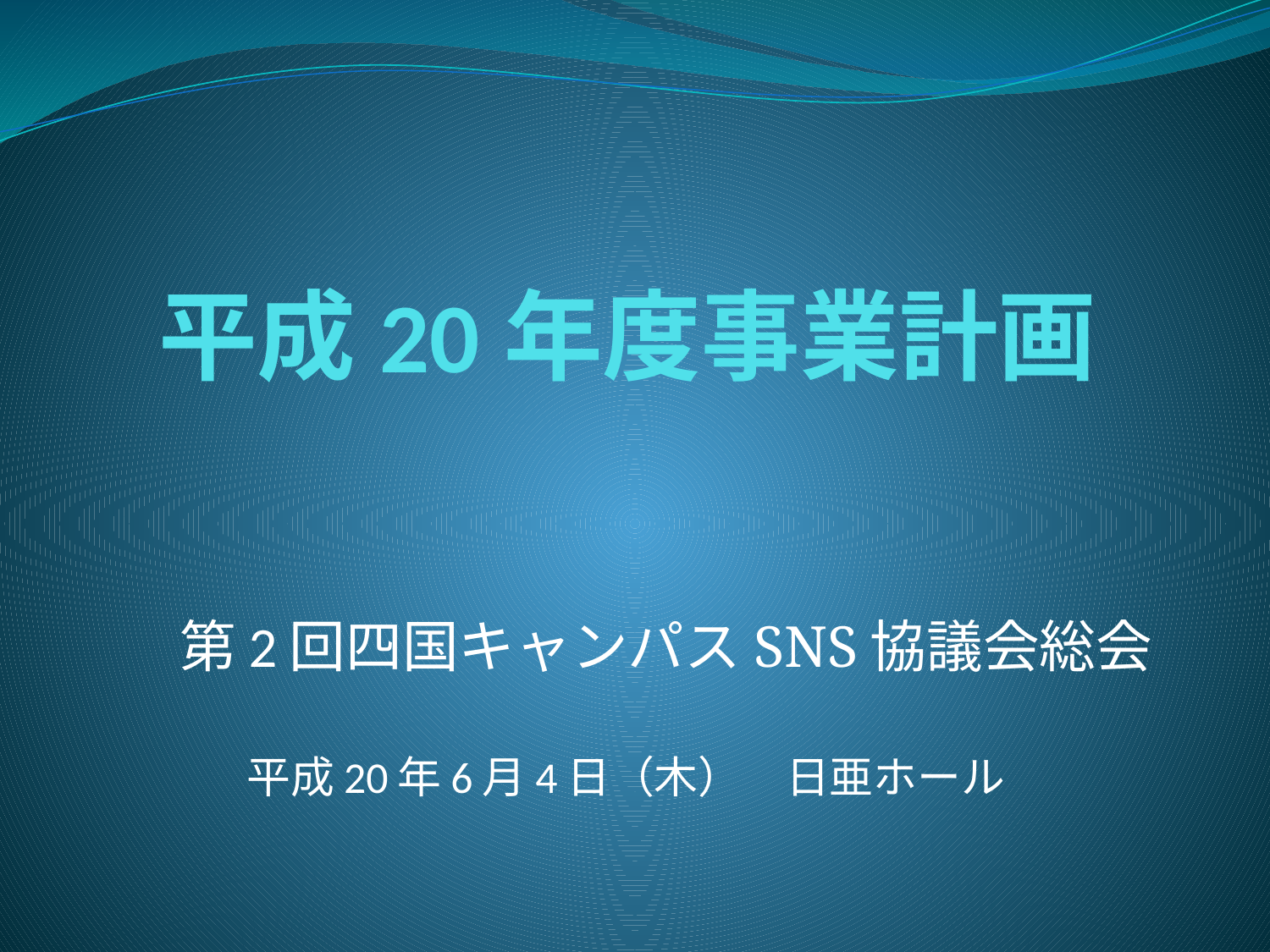

# 平成20年度事業計画
第2回四国キャンパスSNS協議会総会

平成20年6月4日（木）　日亜ホール